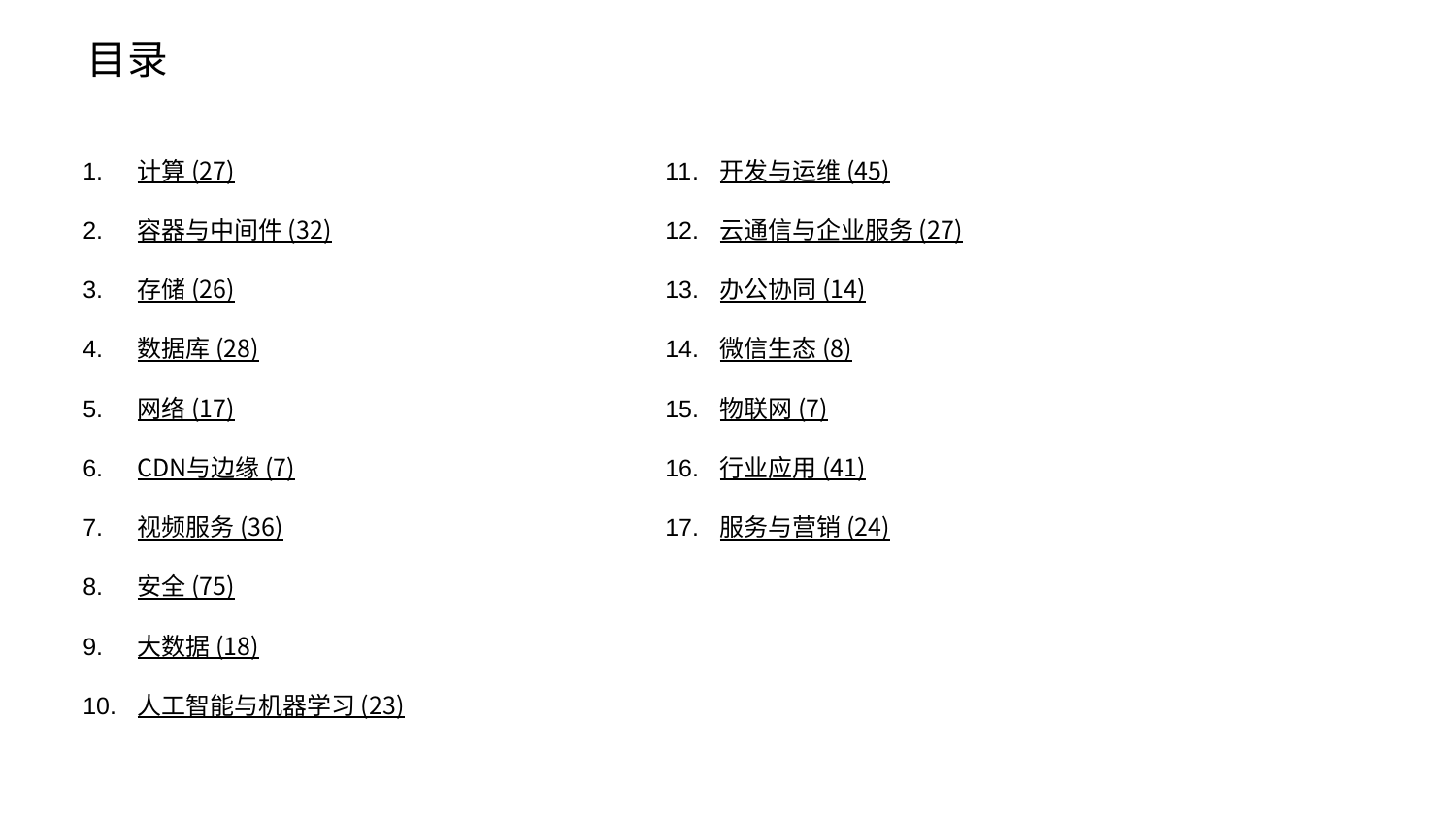

目录
计算 (27)
容器与中间件 (32)
存储 (26)
数据库 (28)
网络 (17)
CDN与边缘 (7)
视频服务 (36)
安全 (75)
大数据 (18)
人工智能与机器学习 (23)
开发与运维 (45)
云通信与企业服务 (27)
办公协同 (14)
微信生态 (8)
物联网 (7)
行业应用 (41)
服务与营销 (24)